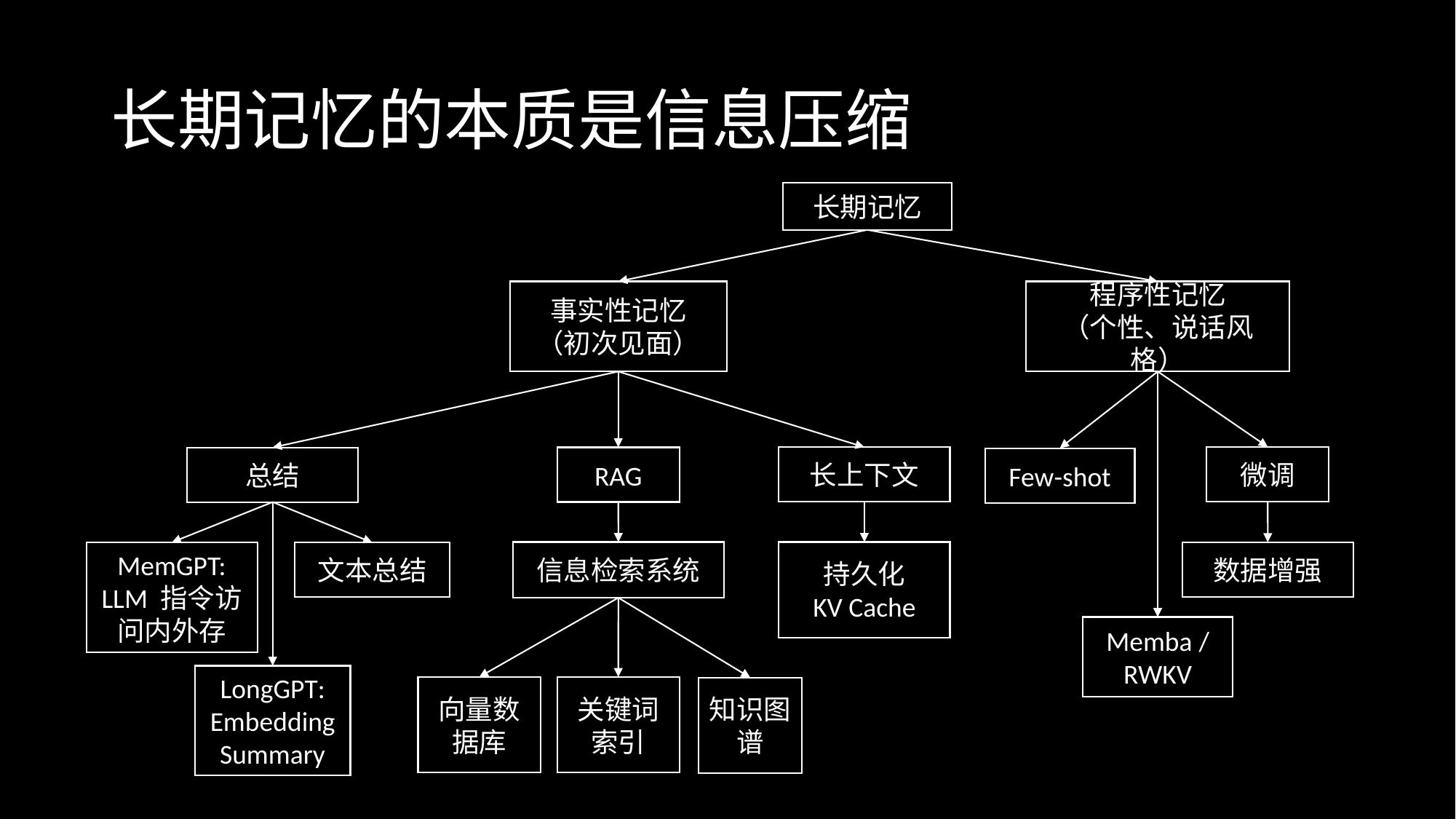

# 长期记忆的本质是信息压缩
长期记忆
事实性记忆
（初次见面）
程序性记忆
（个性、说话风格）
微调
长上下文
RAG
总结
Few-shot
信息检索系统
持久化
KV Cache
数据增强
MemGPT: LLM 指令访问内外存
文本总结
Memba / RWKV
LongGPT: Embedding Summary
向量数据库
关键词索引
知识图谱